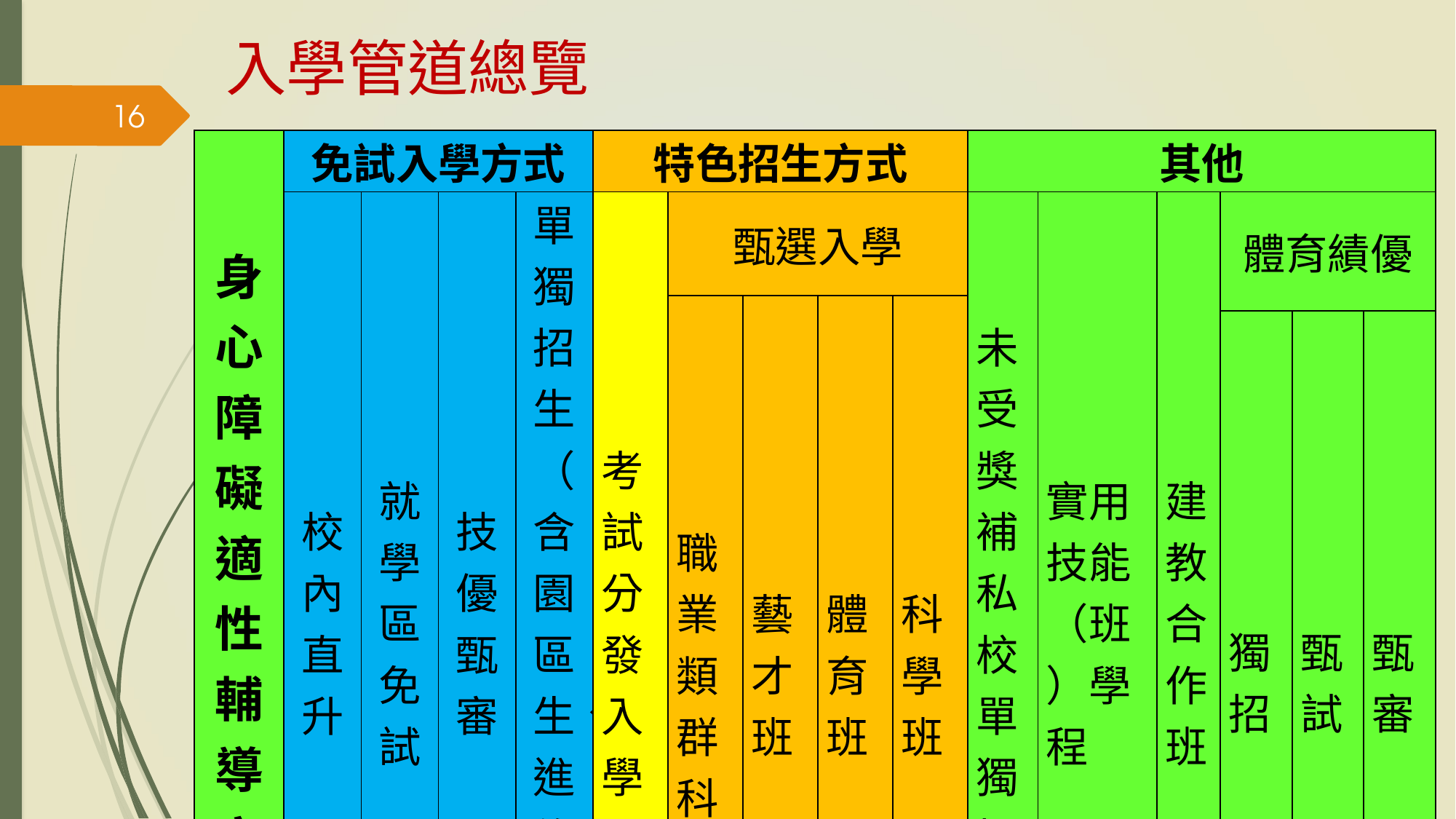

# 入學管道總覽
16
| 身 心 障 礙 適 性 輔 導 安 置 | 免試入學方式 |  |  |  | 特色招生方式 |  |  |  |  | 其他 |  |  |  |  |  |
| --- | --- | --- | --- | --- | --- | --- | --- | --- | --- | --- | --- | --- | --- | --- | --- |
|  | 校 內 直 升 | 就學區 免試 | 技優甄審 | 單獨招生（含園區生、進修學校） | 考試分發入學 | 甄選入學 |  |  |  | 未受獎補私校單獨招生 | 實用技能（班）學程 | 建教合作班 | 體育績優 |  |  |
|  |  |  |  |  |  | 職業類群科 | 藝才班 | 體育班 | 科學班 |  |  |  |  |  |  |
|  |  |  |  |  |  |  |  |  |  |  |  |  | 獨招 | 甄試 | 甄審 |